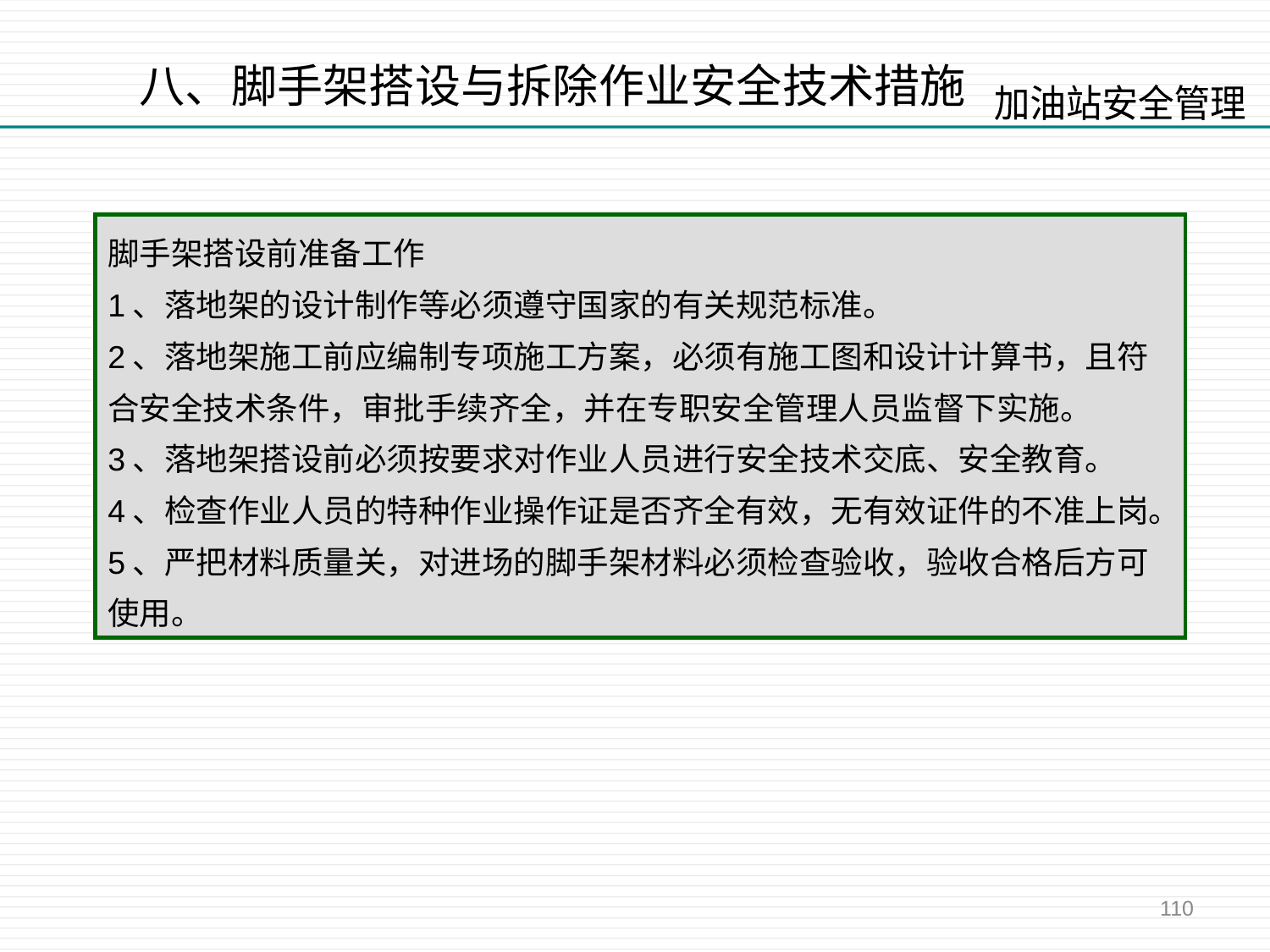

八、脚手架搭设与拆除作业安全技术措施
脚手架搭设前准备工作
1、落地架的设计制作等必须遵守国家的有关规范标准。
2、落地架施工前应编制专项施工方案，必须有施工图和设计计算书，且符合安全技术条件，审批手续齐全，并在专职安全管理人员监督下实施。
3、落地架搭设前必须按要求对作业人员进行安全技术交底、安全教育。
4、检查作业人员的特种作业操作证是否齐全有效，无有效证件的不准上岗。
5、严把材料质量关，对进场的脚手架材料必须检查验收，验收合格后方可使用。
110